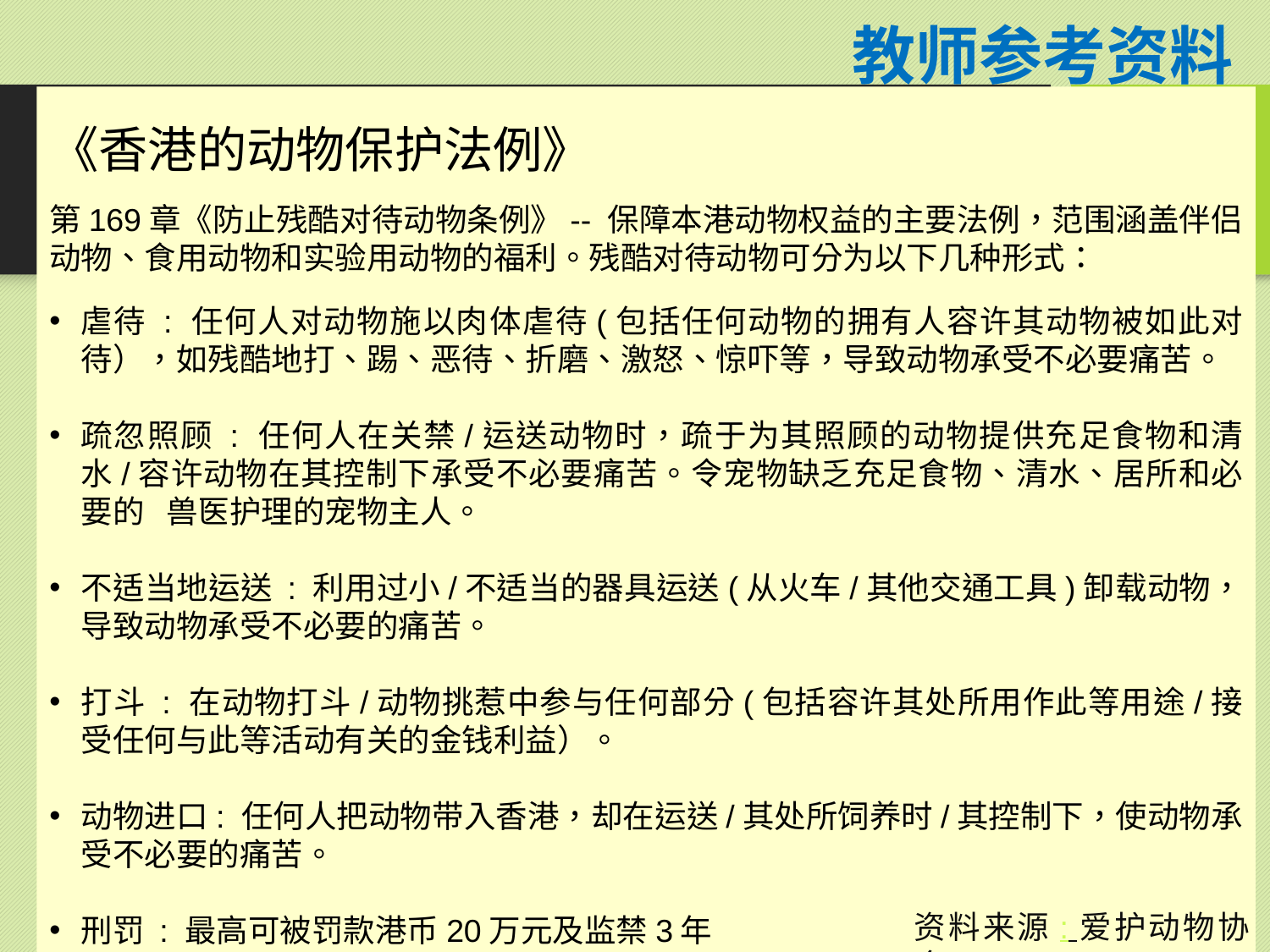

# 教师参考资料

《香港的动物保护法例》

第169章《防止残酷对待动物条例》-- 保障本港动物权益的主要法例，范围涵盖伴侣动物、食用动物和实验用动物的福利。残酷对待动物可分为以下几种形式：

虐待 : 任何人对动物施以肉体虐待(包括任何动物的拥有人容许其动物被如此对待），如残酷地打、踢、恶待、折磨、激怒、惊吓等，导致动物承受不必要痛苦。

疏忽照顾 : 任何人在关禁/运送动物时，疏于为其照顾的动物提供充足食物和清水/容许动物在其控制下承受不必要痛苦。令宠物缺乏充足食物、清水、居所和必要的   兽医护理的宠物主人。

不适当地运送 : 利用过小/不适当的器具运送(从火车/其他交通工具)卸载动物，导致动物承受不必要的痛苦。

打斗 : 在动物打斗/动物挑惹中参与任何部分(包括容许其处所用作此等用途/接受任何与此等活动有关的金钱利益）。

动物进口: 任何人把动物带入香港，却在运送/其处所饲养时/其控制下，使动物承受不必要的痛苦。

刑罚 : 最高可被罚款港币20万元及监禁3年
资料来源: 爱护动物协会